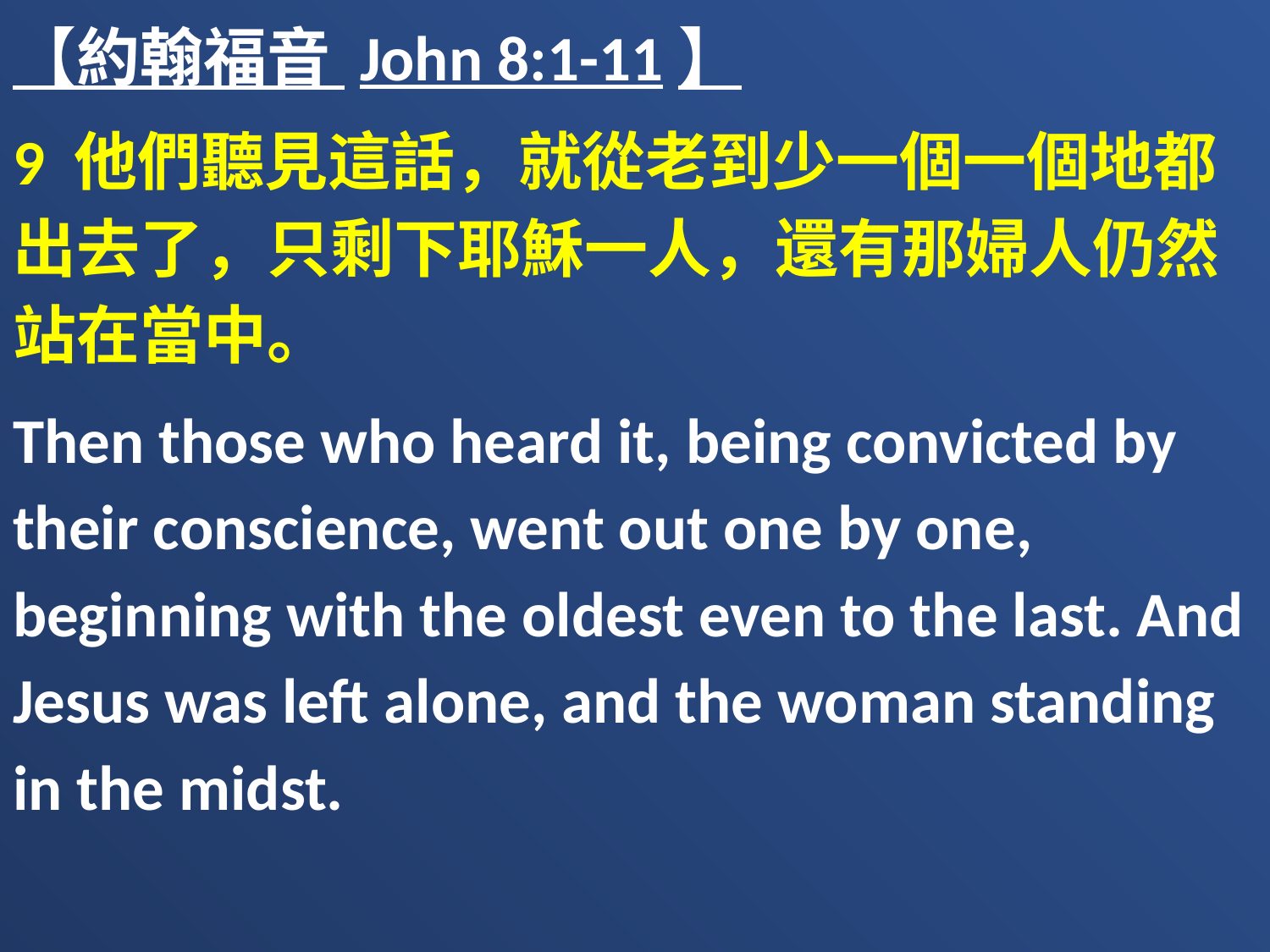

【約翰福音 John 8:1-11】
9 他們聽見這話，就從老到少一個一個地都出去了，只剩下耶穌一人，還有那婦人仍然站在當中。
Then those who heard it, being convicted by their conscience, went out one by one, beginning with the oldest even to the last. And Jesus was left alone, and the woman standing in the midst.